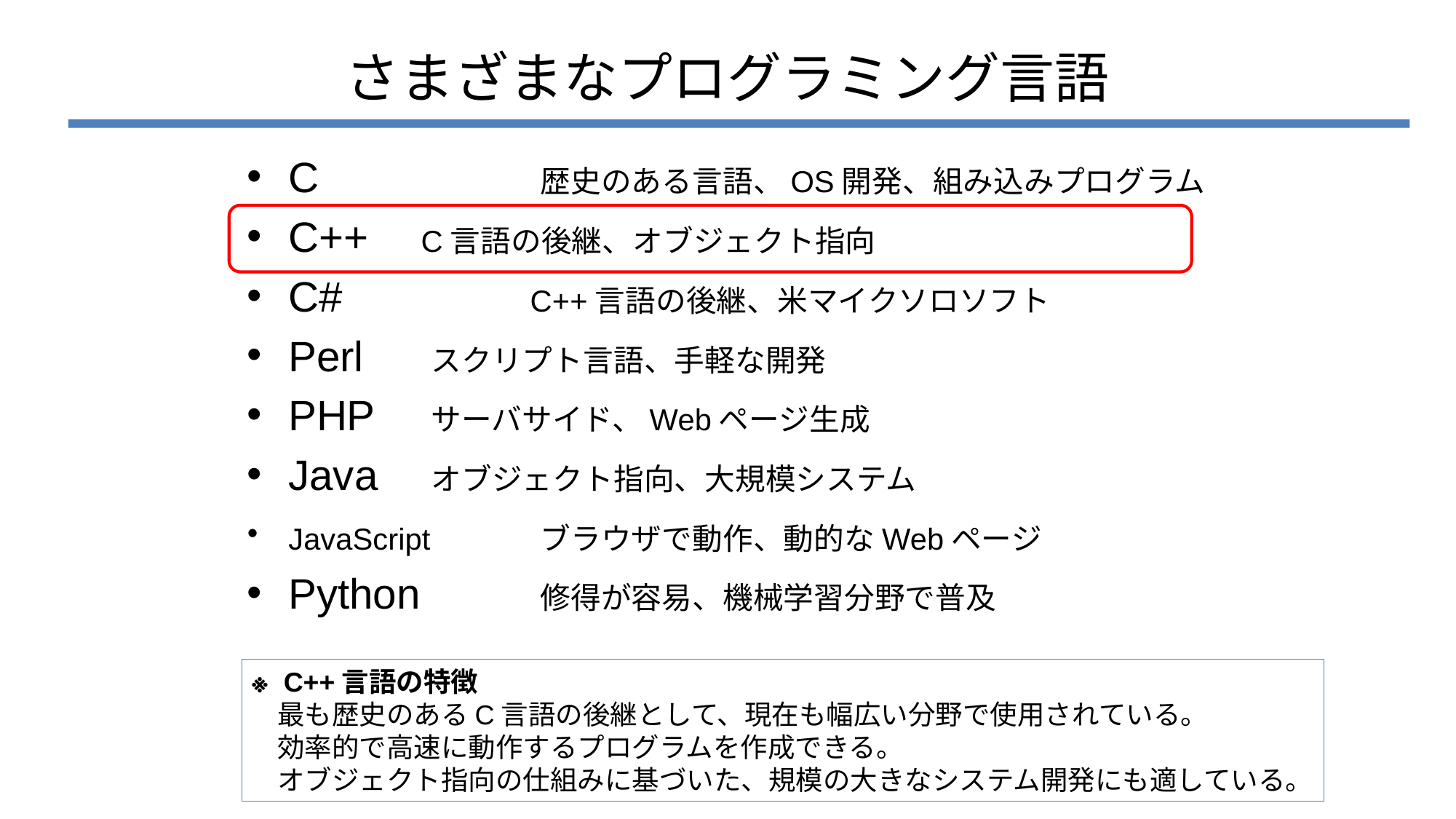

# さまざまなプログラミング言語
C		  歴史のある言語、OS開発、組み込みプログラム
C++	  C言語の後継、オブジェクト指向
C#		  C++言語の後継、米マイクソロソフト
Perl	  スクリプト言語、手軽な開発
PHP	  サーバサイド、Webページ生成
Java	  オブジェクト指向、大規模システム
JavaScript	  ブラウザで動作、動的なWebページ
Python	  修得が容易、機械学習分野で普及

※  C++言語の特徴
   最も歴史のあるC言語の後継として、現在も幅広い分野で使用されている。
   効率的で高速に動作するプログラムを作成できる。
   オブジェクト指向の仕組みに基づいた、規模の大きなシステム開発にも適している。